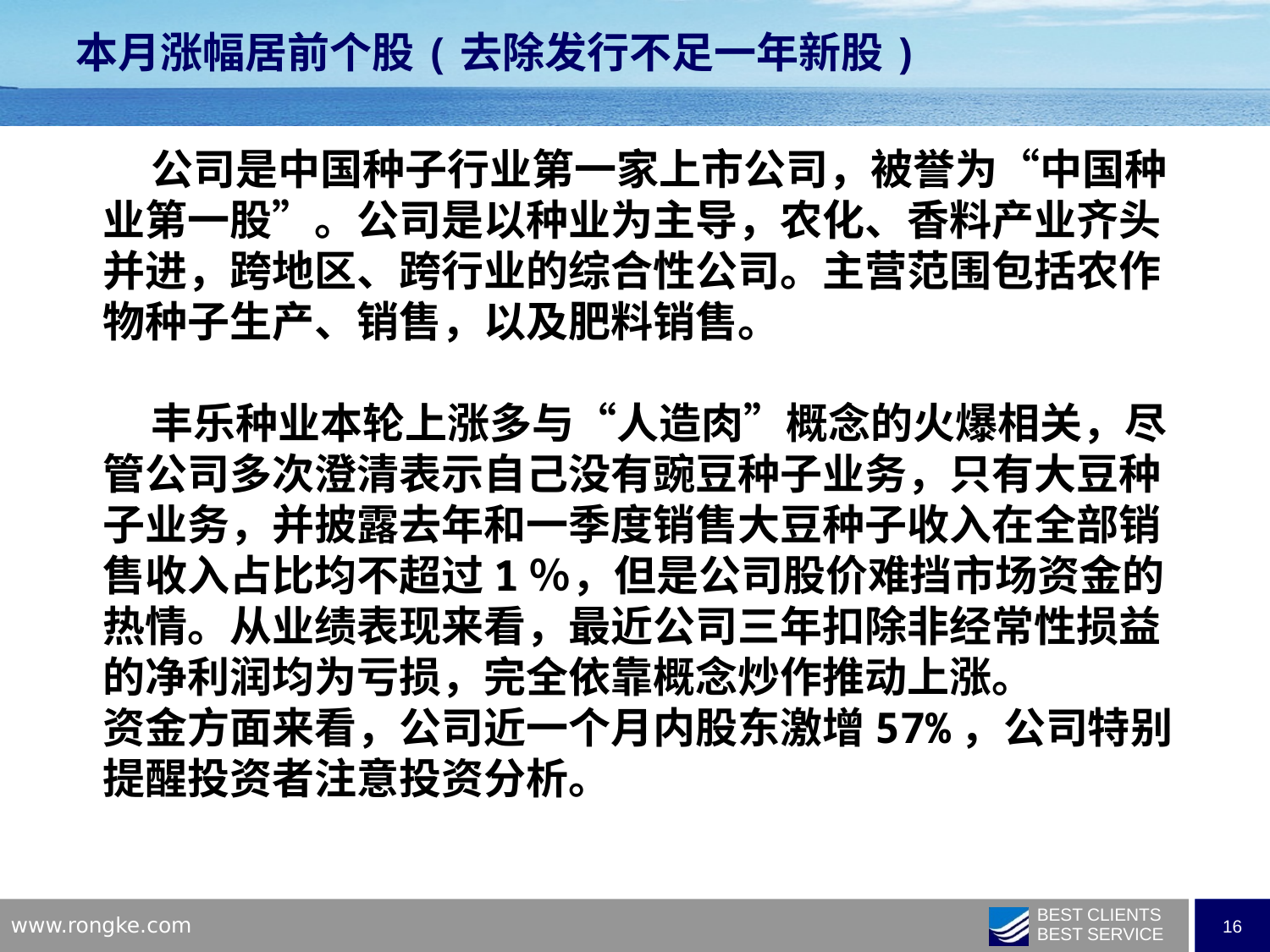

本月涨幅居前个股(去除发行不足一年新股)
    公司是中国种子行业第一家上市公司，被誉为“中国种业第一股”。公司是以种业为主导，农化、香料产业齐头并进，跨地区、跨行业的综合性公司。主营范围包括农作物种子生产、销售，以及肥料销售。

    丰乐种业本轮上涨多与“人造肉”概念的火爆相关，尽管公司多次澄清表示自己没有豌豆种子业务，只有大豆种子业务，并披露去年和一季度销售大豆种子收入在全部销售收入占比均不超过1％，但是公司股价难挡市场资金的热情。从业绩表现来看，最近公司三年扣除非经常性损益的净利润均为亏损，完全依靠概念炒作推动上涨。
资金方面来看，公司近一个月内股东激增57%，公司特别提醒投资者注意投资分析。